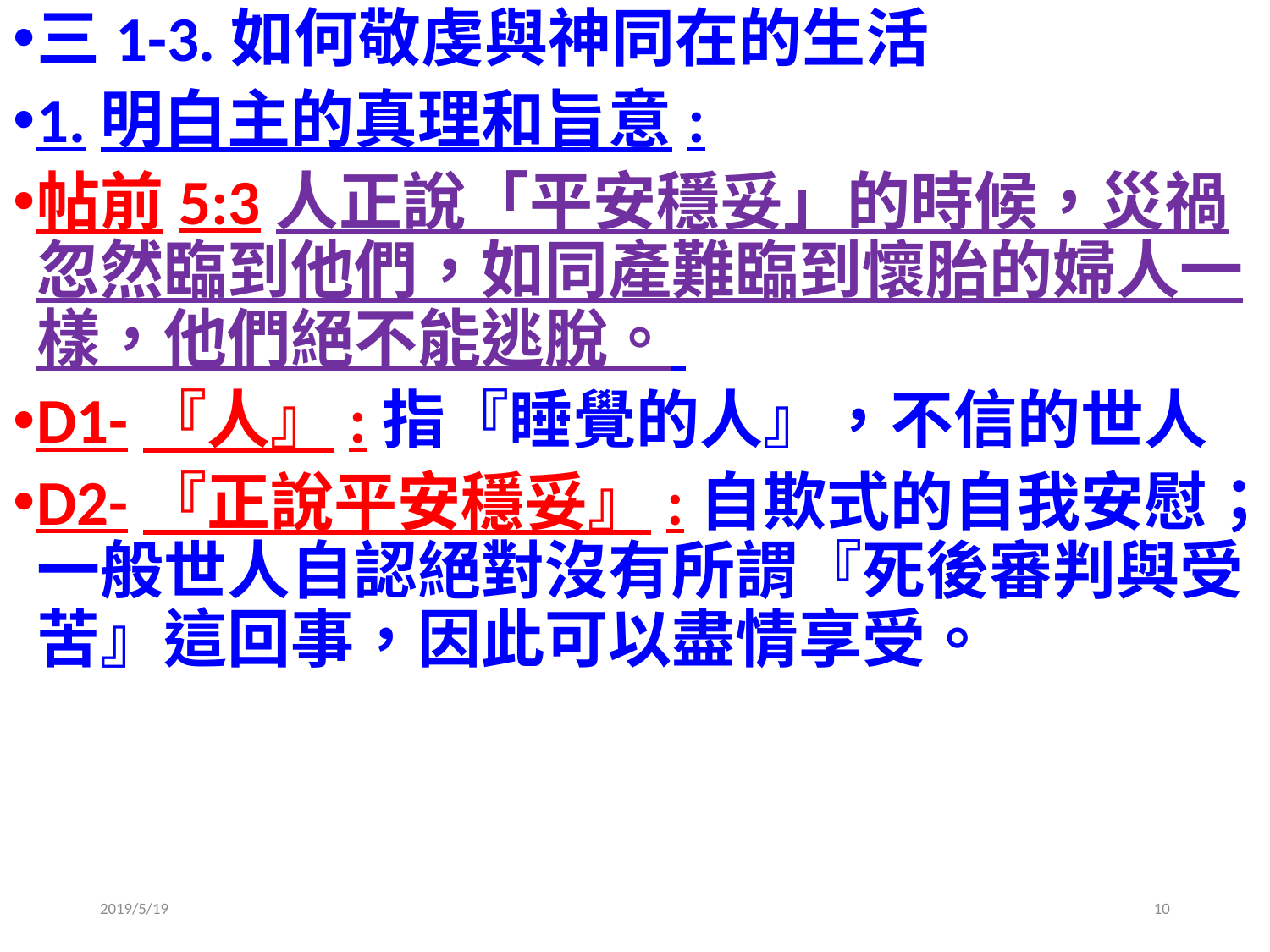

三1-3.如何敬虔與神同在的生活
1.明白主的真理和旨意:
帖前5:3人正說「平安穩妥」的時候，災禍忽然臨到他們，如同產難臨到懷胎的婦人一樣，他們絕不能逃脫。
D1-『人』:指『睡覺的人』，不信的世人
D2-『正說平安穩妥』:自欺式的自我安慰；一般世人自認絕對沒有所謂『死後審判與受苦』這回事，因此可以盡情享受。

2019/5/19
10